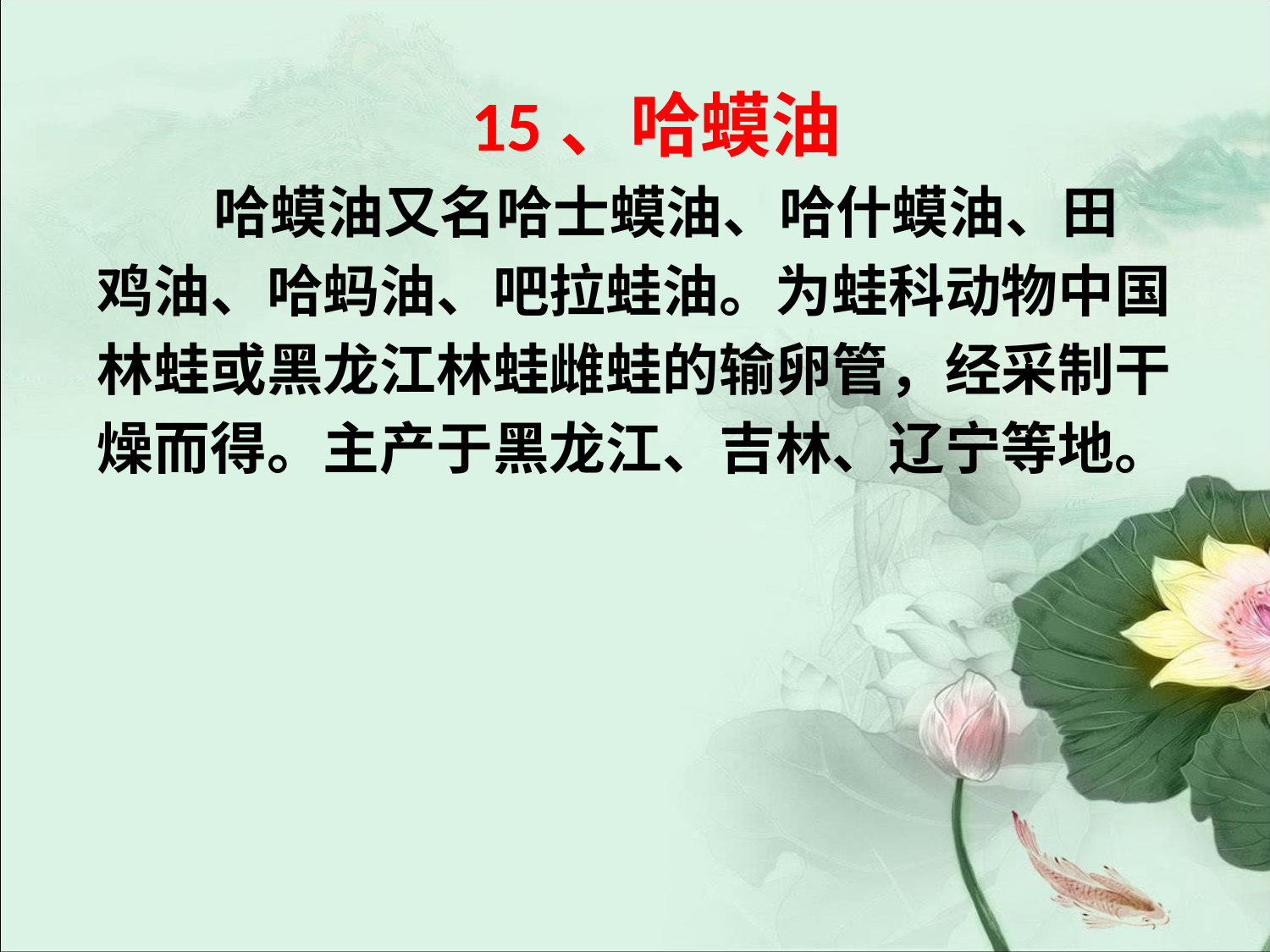

#
15、哈蟆油
        哈蟆油又名哈士蟆油、哈什蟆油、田
鸡油、哈蚂油、吧拉蛙油。为蛙科动物中国
林蛙或黑龙江林蛙雌蛙的输卵管，经采制干
燥而得。主产于黑龙江、吉林、辽宁等地。